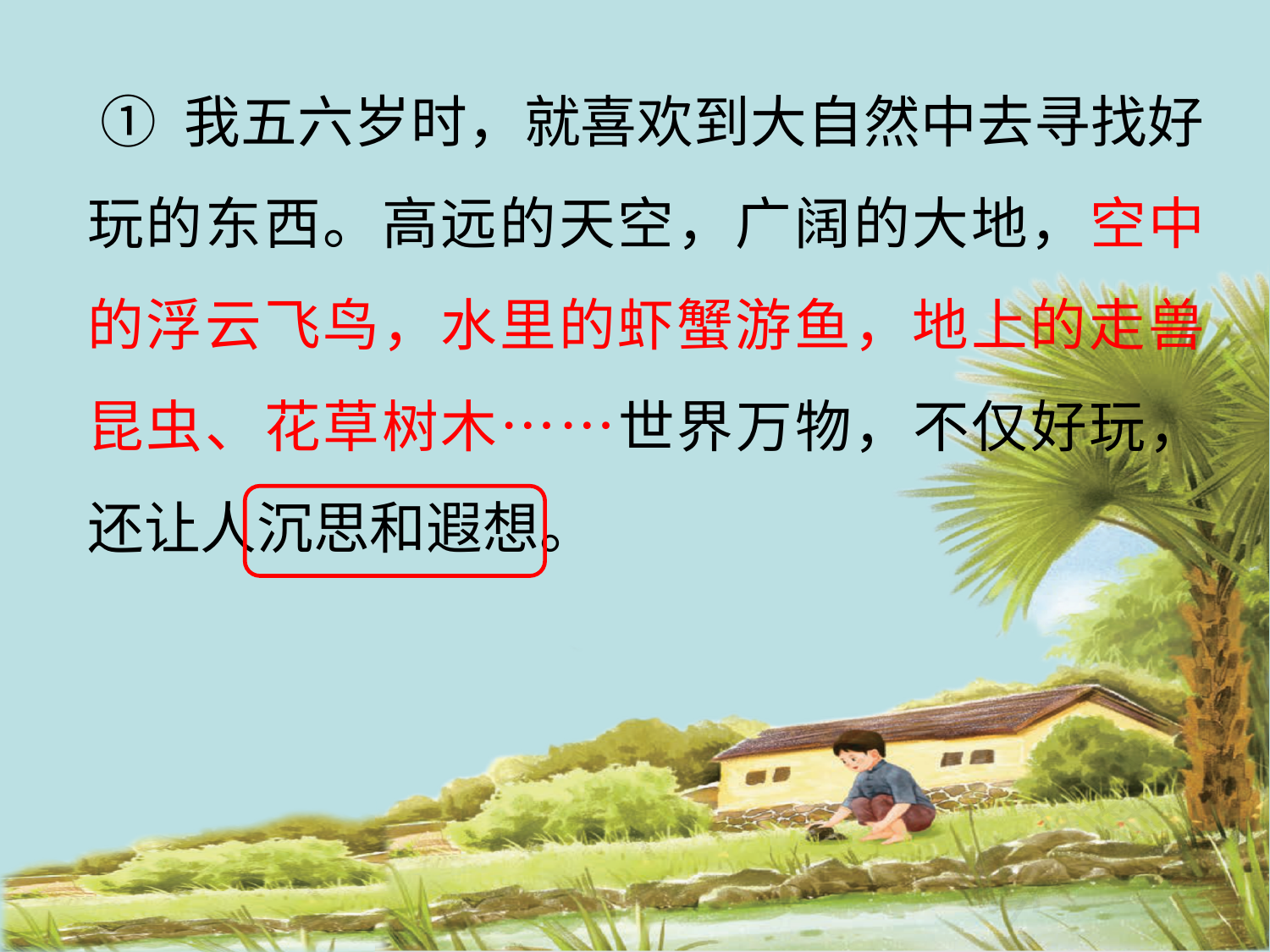

① 我五六岁时，就喜欢到大自然中去寻找好玩的东西。高远的天空，广阔的大地，空中的浮云飞鸟，水里的虾蟹游鱼，地上的走兽昆虫、花草树木……世界万物，不仅好玩，还让人沉思和遐想。